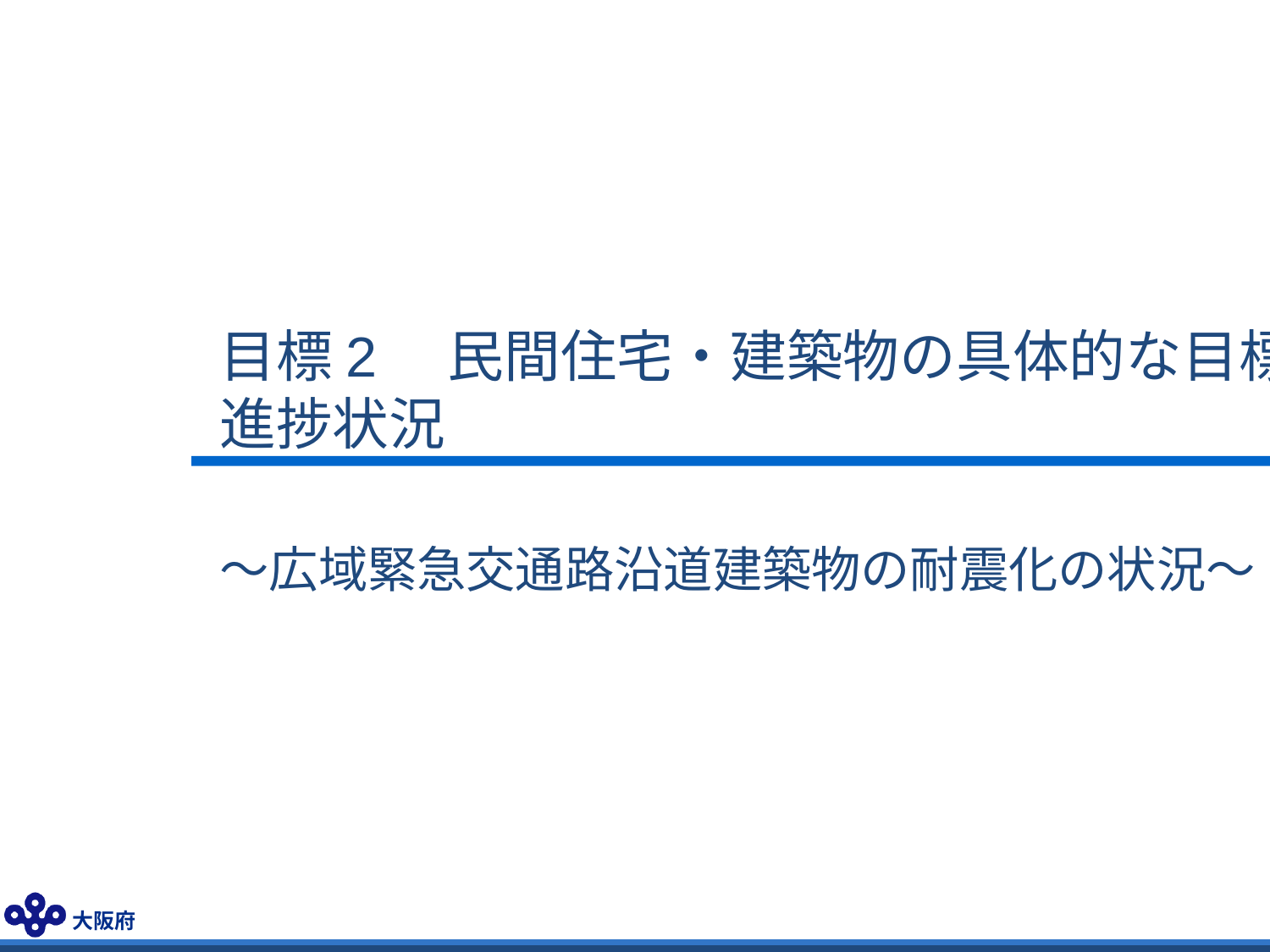

目標2　民間住宅・建築物の具体的な目標
進捗状況
～広域緊急交通路沿道建築物の耐震化の状況～